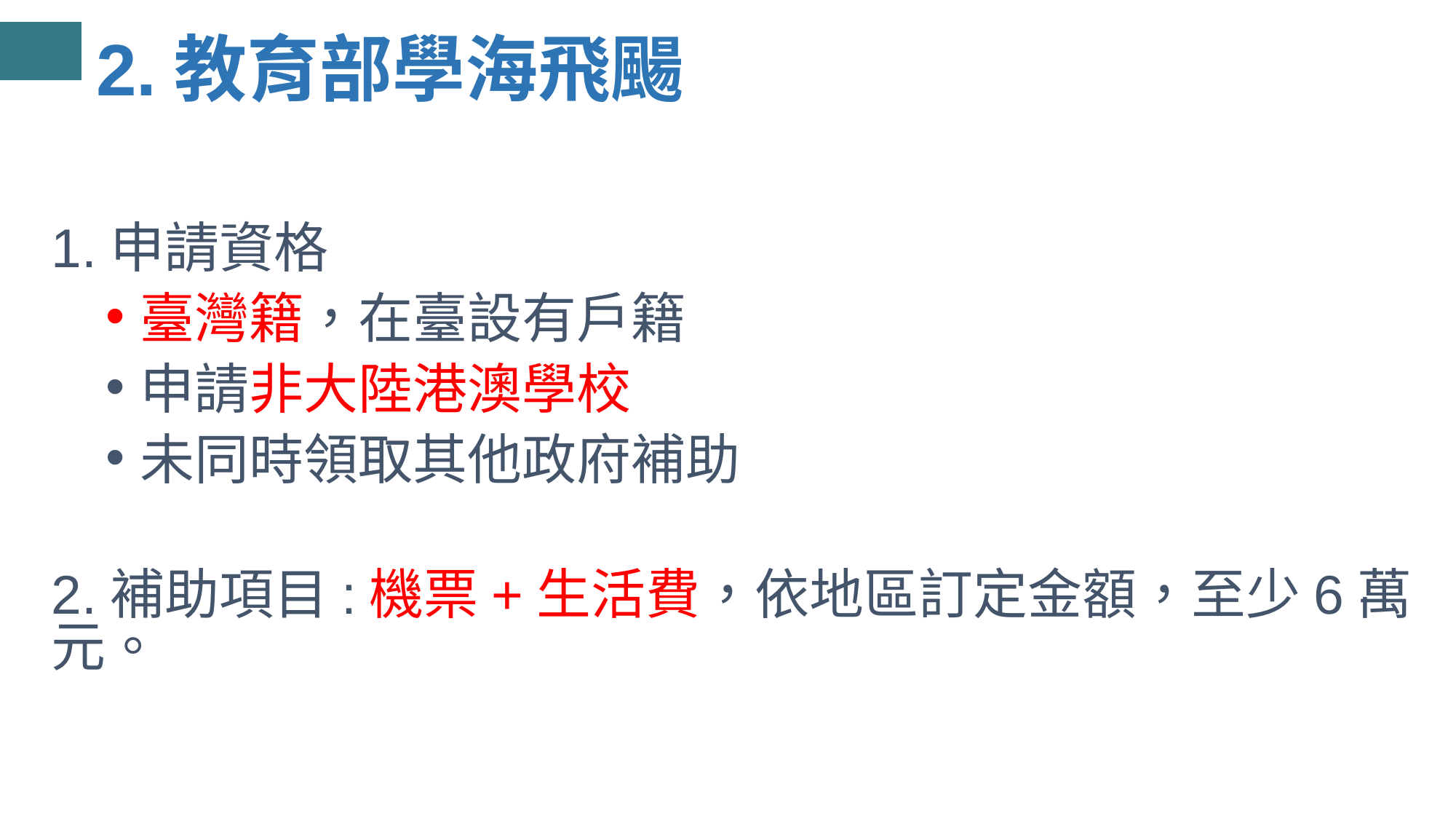

2.教育部學海飛颺

1.申請資格
臺灣籍，在臺設有戶籍
申請非大陸港澳學校
未同時領取其他政府補助

2.補助項目:機票+生活費，依地區訂定金額，至少6萬元。